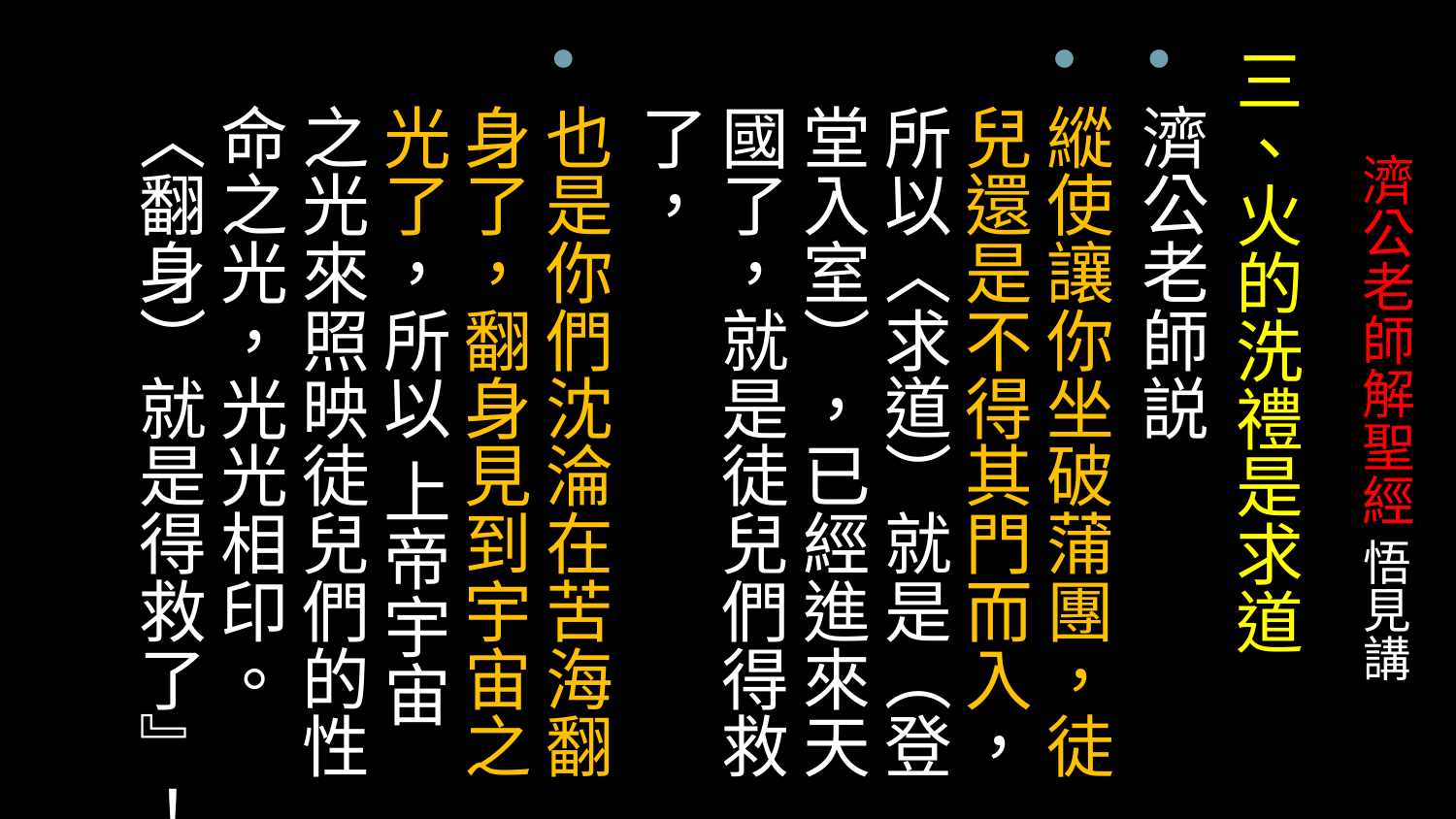

三、火的洗禮是求道
濟公老師説
縱使讓你坐破蒲團，徒兒還是不得其門而入，所以〈求道）就是（登堂入室），已經進來天國了，就是徒兒們得救了，
也是你們沈淪在苦海翻身了，翻身見到宇宙之光了，所以 上帝宇宙之光來照映徒兒們的性命之光，光光相印。〈翻身）就是得救了』！

# 濟公老師解聖經 悟見講